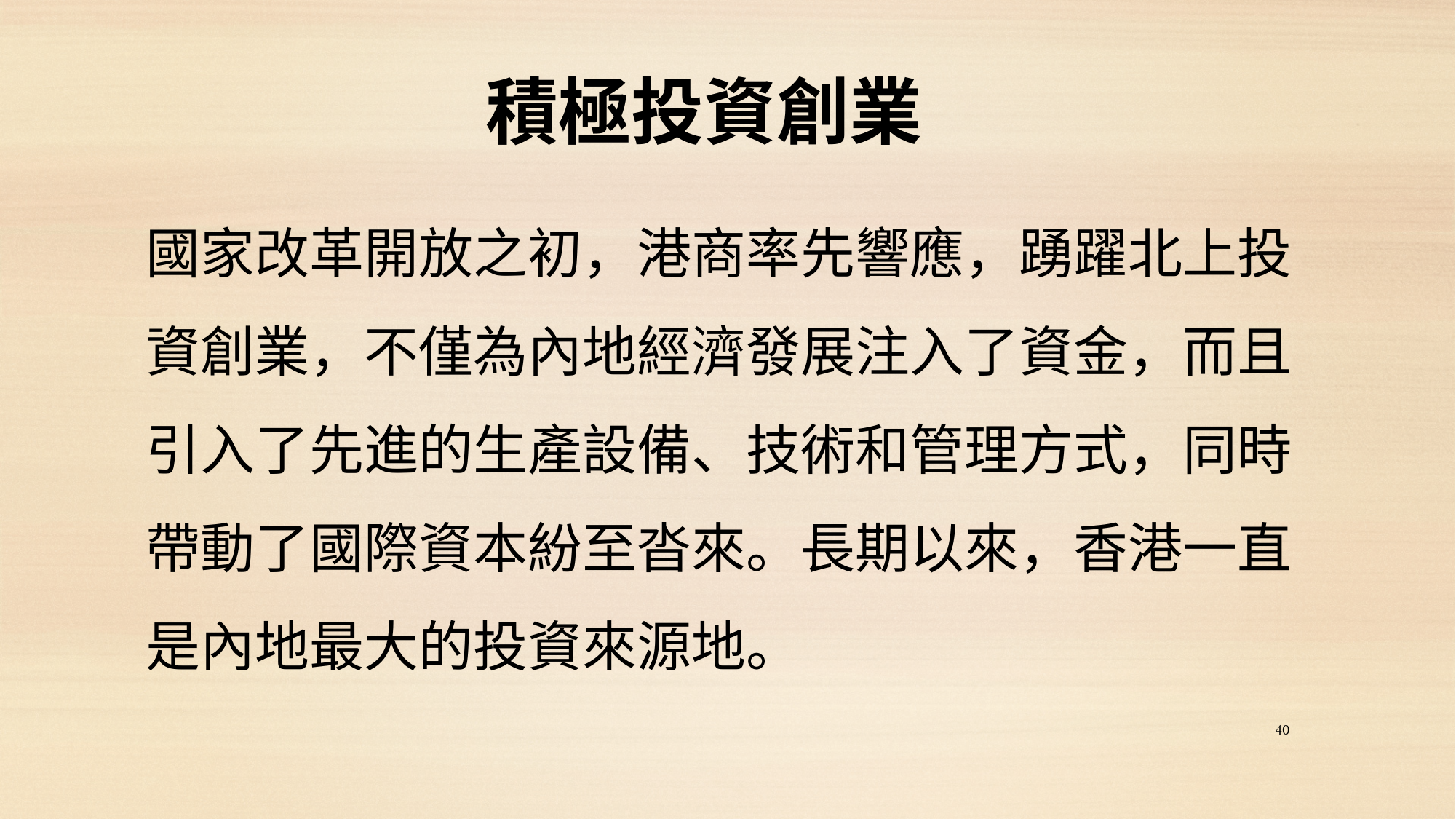

40
積極投資創業
國家改革開放之初，港商率先響應，踴躍北上投資創業，不僅為內地經濟發展注入了資金，而且引入了先進的生產設備、技術和管理方式，同時帶動了國際資本紛至沓來。長期以來，香港一直是內地最大的投資來源地。